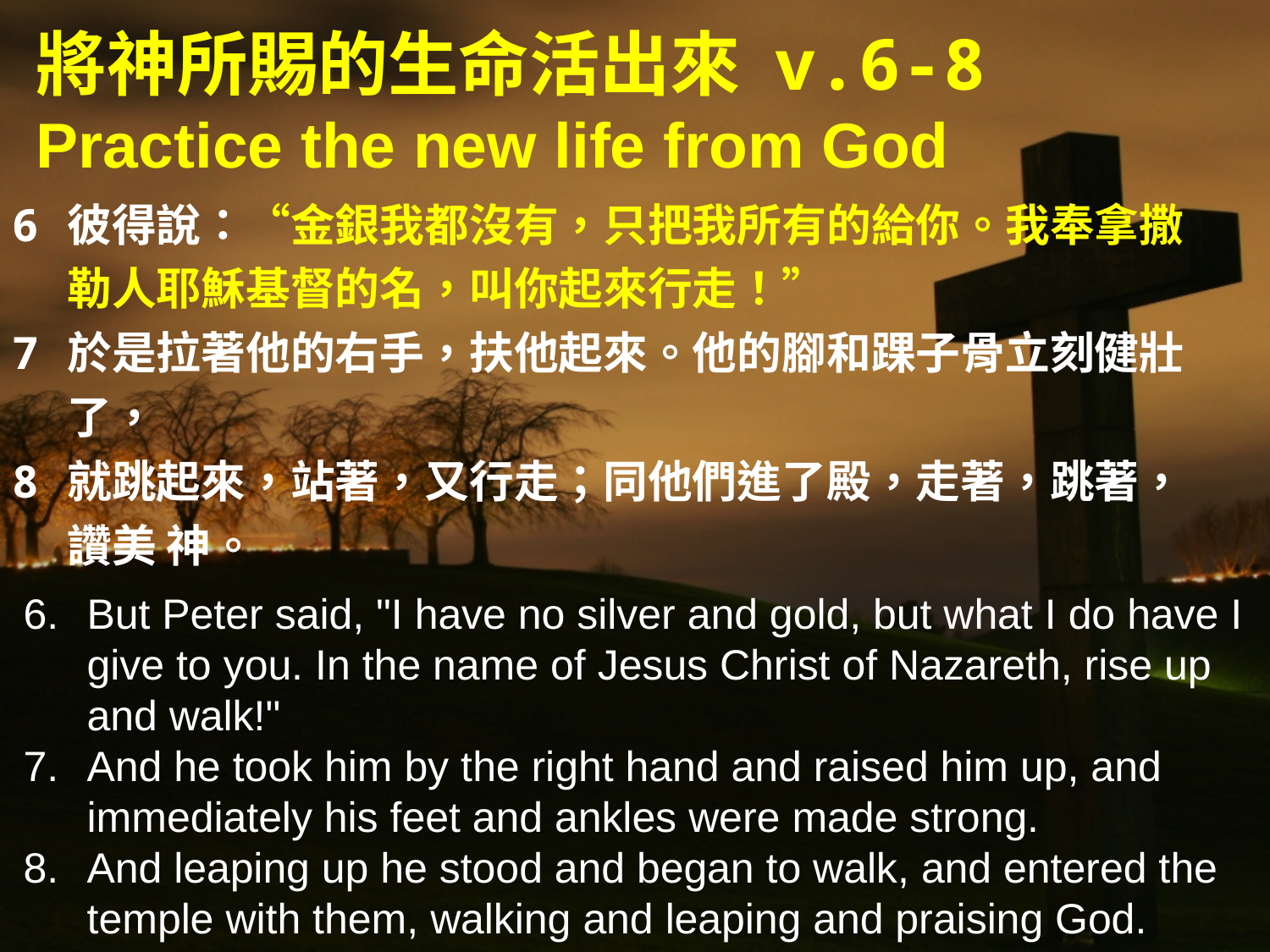

# 將神所賜的生命活出來 v.6-8 Practice the new life from God
6	彼得說：“金銀我都沒有，只把我所有的給你。我奉拿撒勒人耶穌基督的名，叫你起來行走！”
7	於是拉著他的右手，扶他起來。他的腳和踝子骨立刻健壯了，
8	就跳起來，站著，又行走；同他們進了殿，走著，跳著，讚美 神。
But Peter said, "I have no silver and gold, but what I do have I give to you. In the name of Jesus Christ of Nazareth, rise up and walk!"
And he took him by the right hand and raised him up, and immediately his feet and ankles were made strong.
And leaping up he stood and began to walk, and entered the temple with them, walking and leaping and praising God.